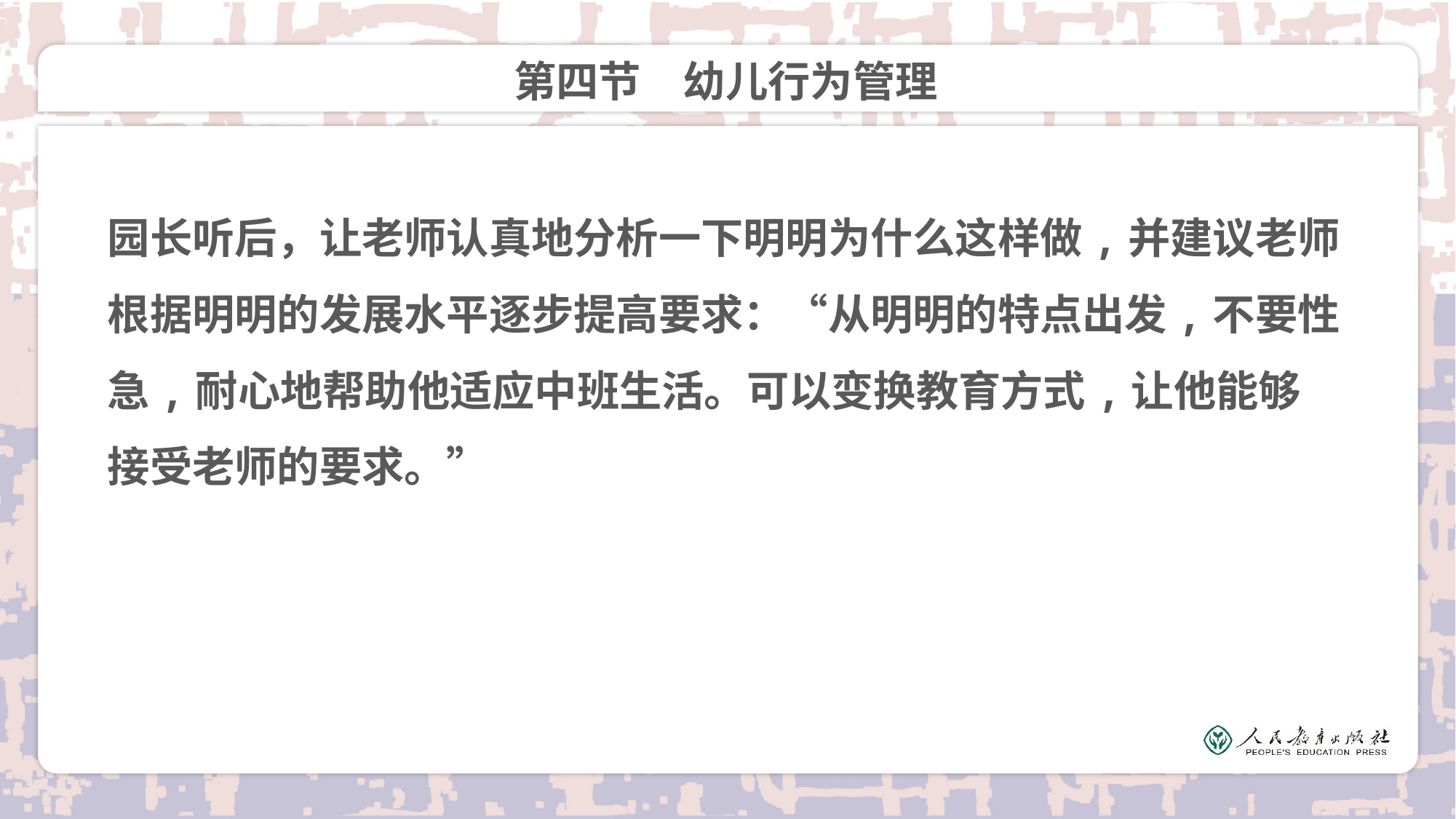

# 第四节　幼儿行为管理
园长听后，让老师认真地分析一下明明为什么这样做,并建议老师根据明明的发展水平逐步提高要求：“从明明的特点出发,不要性急,耐心地帮助他适应中班生活。可以变换教育方式,让他能够接受老师的要求。”